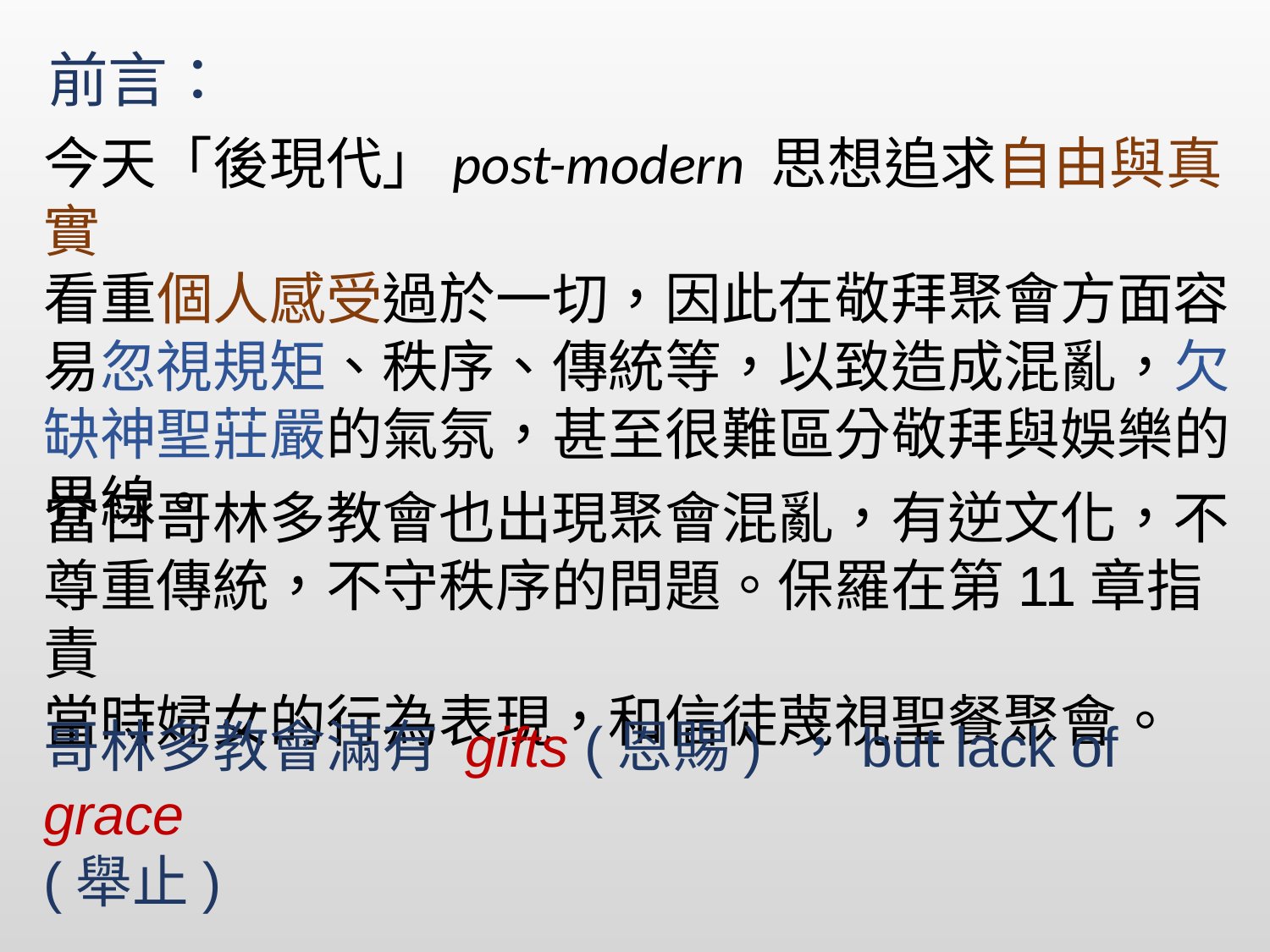

前言：
今天「後現代」post-modern 思想追求自由與真實
看重個人感受過於一切，因此在敬拜聚會方面容
易忽視規矩、秩序、傳統等，以致造成混亂，欠缺神聖莊嚴的氣氛，甚至很難區分敬拜與娛樂的
界線。
當日哥林多教會也出現聚會混亂，有逆文化，不
尊重傳統，不守秩序的問題。保羅在第11章指責
當時婦女的行為表現，和信徒蔑視聖餐聚會。
哥林多教會滿有 gifts (恩賜) ，but lack of grace
(舉止)